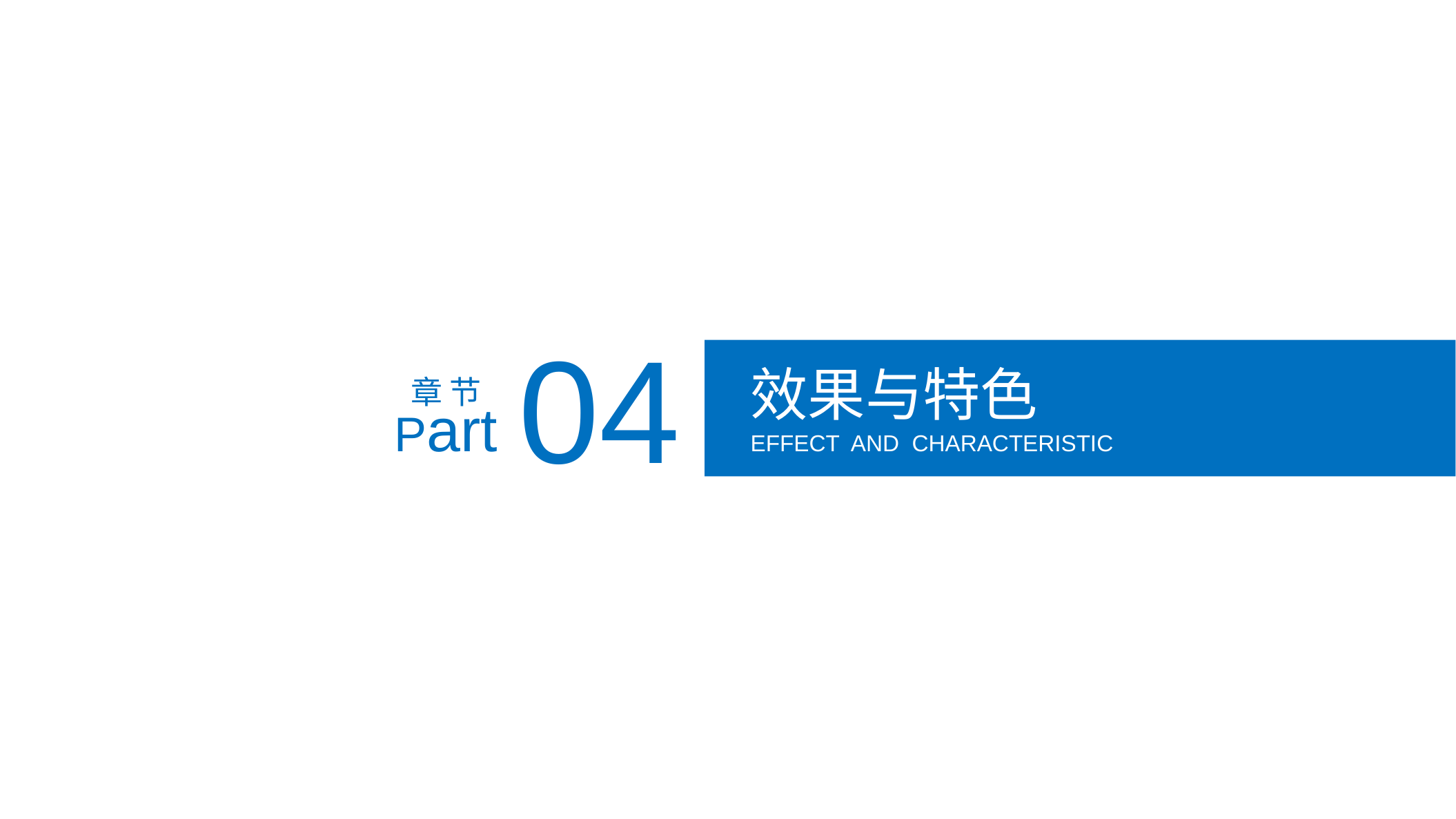

04

效果与特色

章 节
Part
EFFECT  AND  CHARACTERISTIC